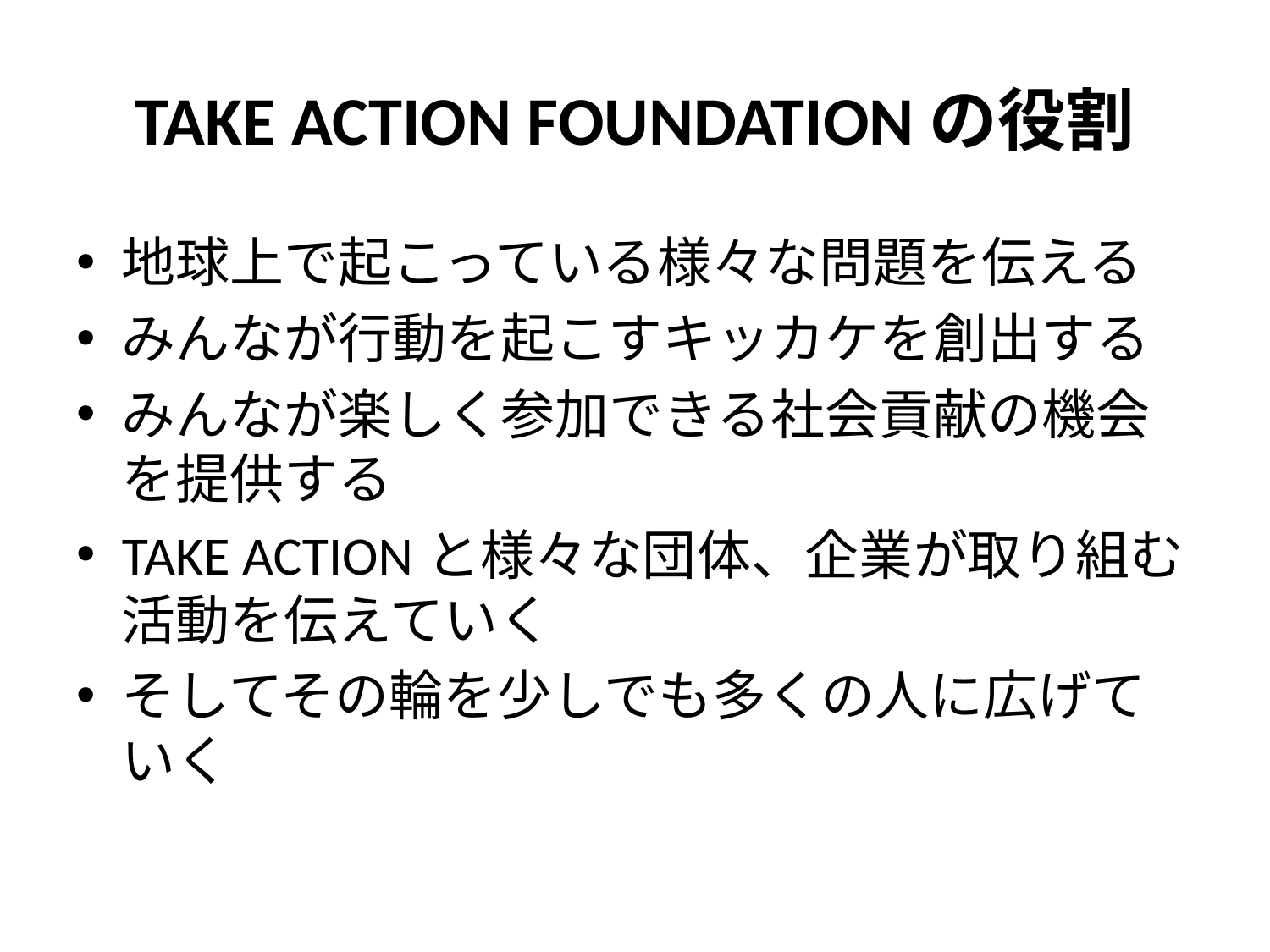

# TAKE ACTION FOUNDATIONの役割
地球上で起こっている様々な問題を伝える
みんなが行動を起こすキッカケを創出する
みんなが楽しく参加できる社会貢献の機会を提供する
TAKE ACTIONと様々な団体、企業が取り組む活動を伝えていく
そしてその輪を少しでも多くの人に広げていく